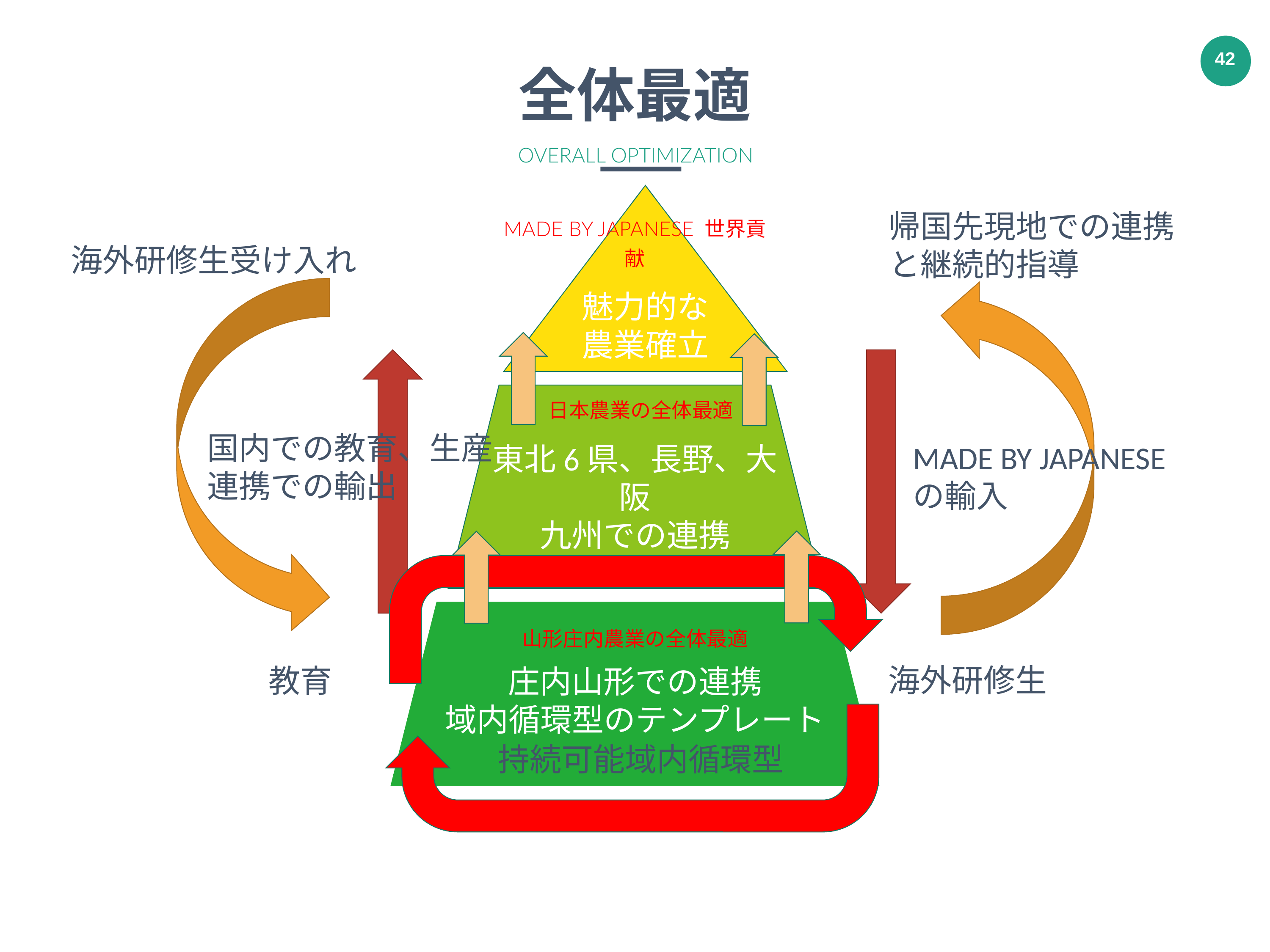

全体最適
OVERALL OPTIMIZATION

魅力的な農業確立
帰国先現地での連携
と継続的指導
MADE BY JAPANESE 世界貢献
海外研修生受け入れ

東北6県、長野、大阪
九州での連携
日本農業の全体最適
国内での教育、生産
連携での輸出

MADE BY JAPANESE
の輸入

庄内山形での連携
域内循環型のテンプレート
山形庄内農業の全体最適
海外研修生
教育

持続可能域内循環型